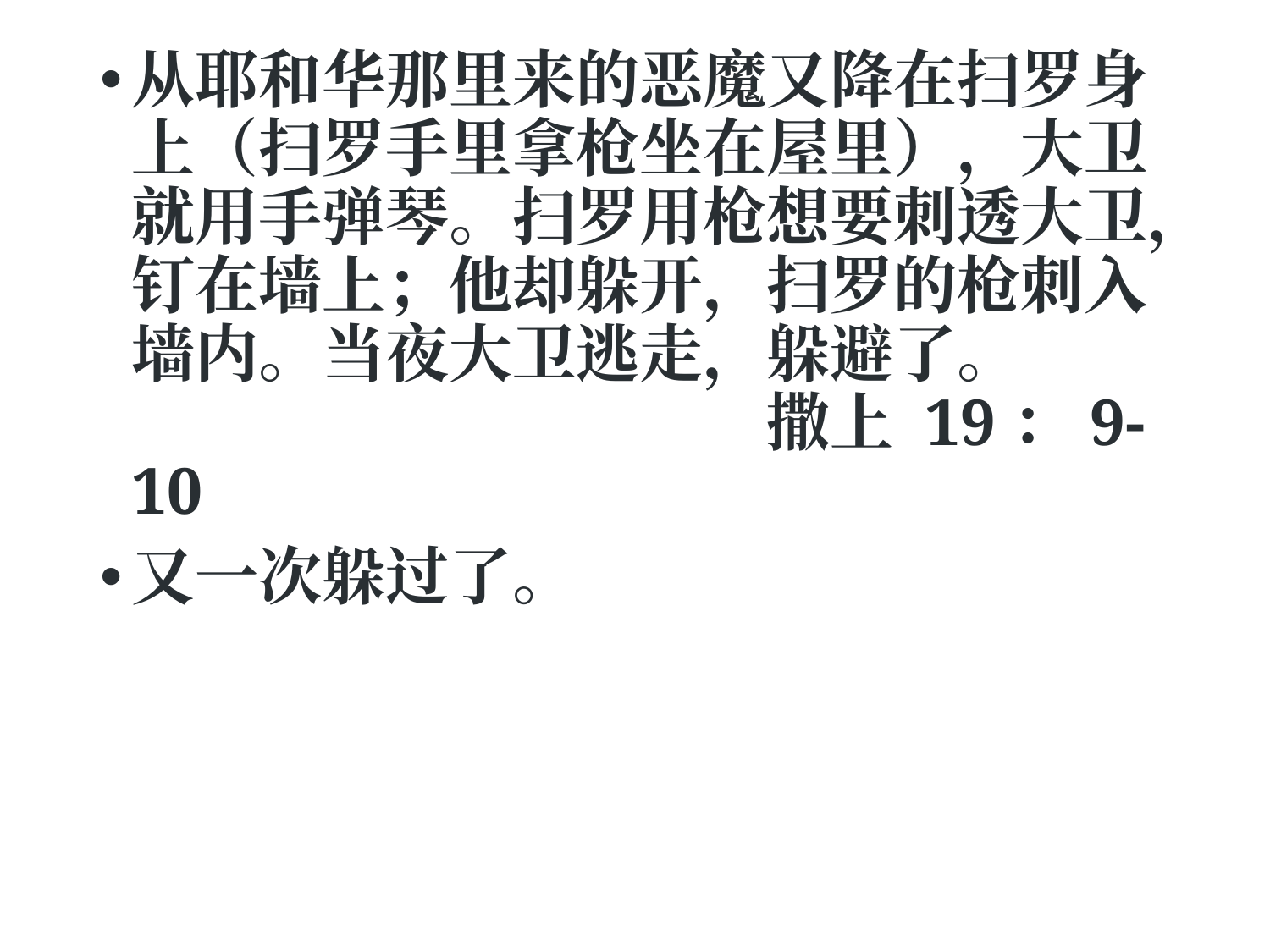

从耶和华那里来的恶魔又降在扫罗身上（扫罗手里拿枪坐在屋里），大卫就用手弹琴。扫罗用枪想要刺透大卫，钉在墙上；他却躲开，扫罗的枪刺入墙内。当夜大卫逃走，躲避了。						撒上 19：9-10
又一次躲过了。